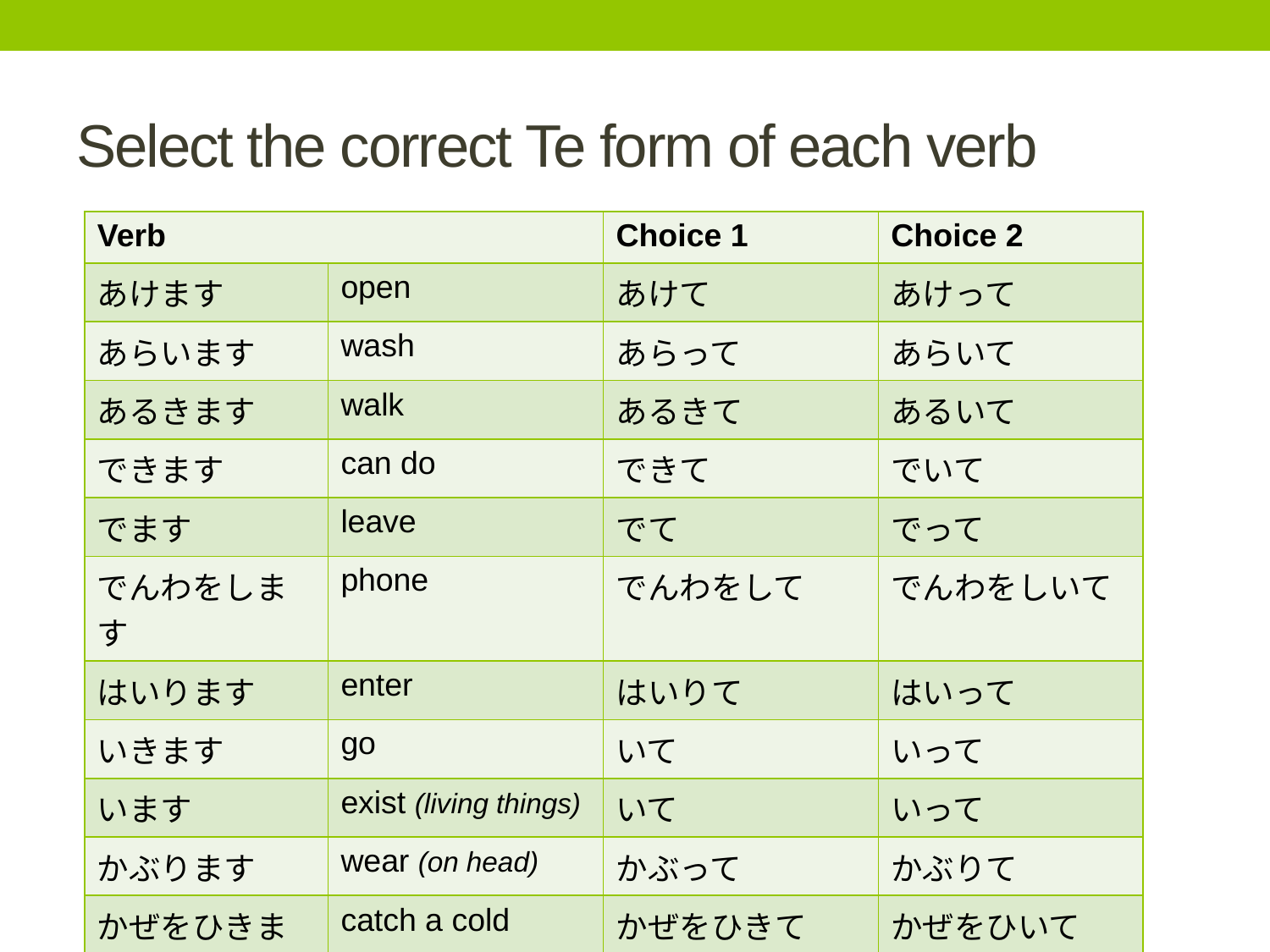

# Select the correct Te form of each verb
| Verb |  | Choice 1 | Choice 2 |
| --- | --- | --- | --- |
| あけます | open | あけて | あけって |
| あらいます | wash | あらって | あらいて |
| あるきます | walk | あるきて | あるいて |
| できます | can do | できて | でいて |
| でます | leave | でて | でって |
| でんわをします | phone | でんわをして | でんわをしいて |
| はいります | enter | はいりて | はいって |
| いきます | go | いて | いって |
| います | exist (living things) | いて | いって |
| かぶります | wear (on head) | かぶって | かぶりて |
| かぜをひきます | catch a cold | かぜをひきて | かぜをひいて |
| きます | come | きて | きいて |
| きます | wear (over head) | きて | きいて |